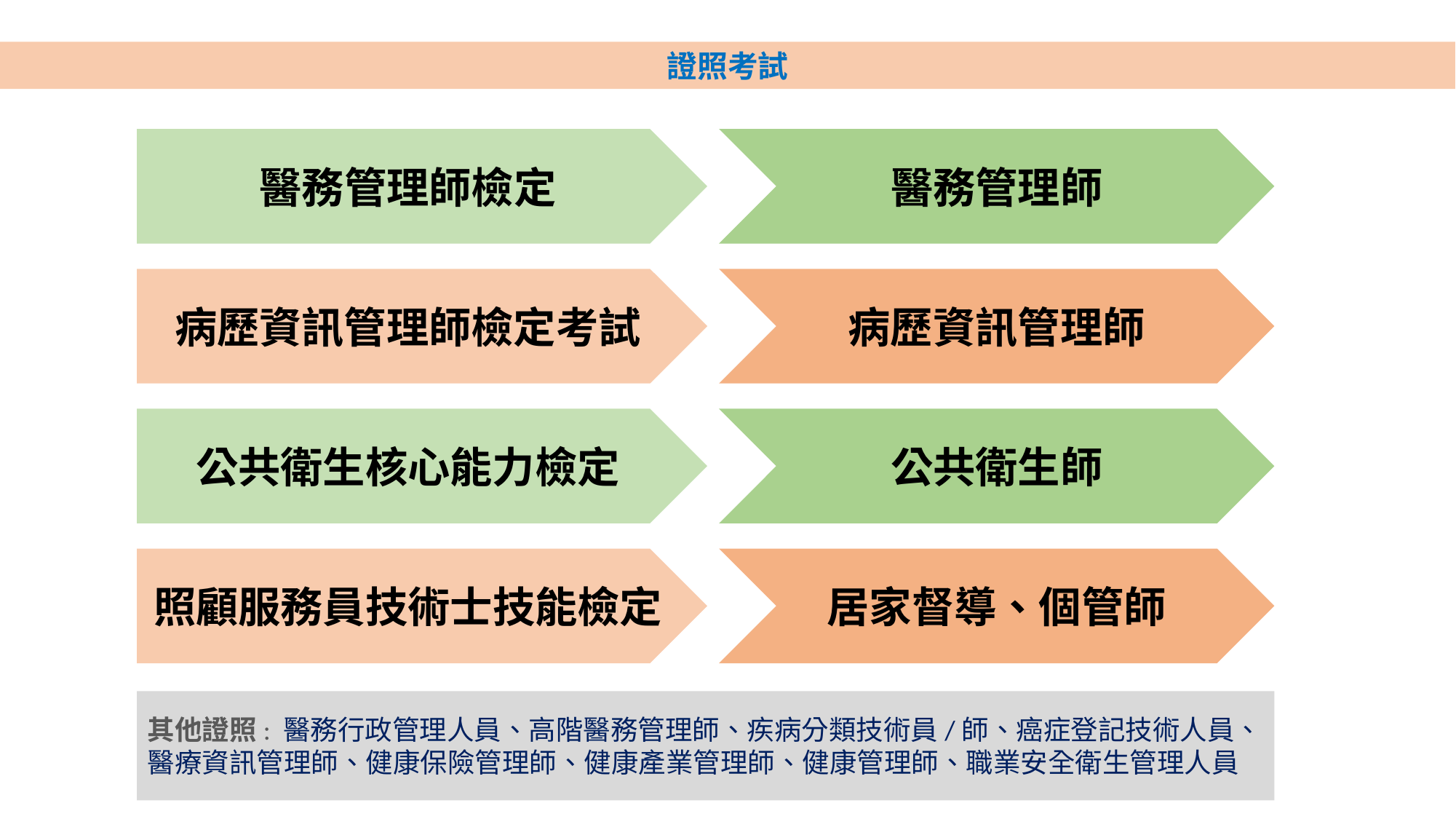

證照考試
醫務管理師檢定
醫務管理師
病歷資訊管理師檢定考試
病歷資訊管理師
公共衛生核心能力檢定
公共衛生師
照顧服務員技術士技能檢定
居家督導、個管師
其他證照: 醫務行政管理人員、高階醫務管理師、疾病分類技術員/師、癌症登記技術人員、
醫療資訊管理師、健康保險管理師、健康產業管理師、健康管理師、職業安全衛生管理人員